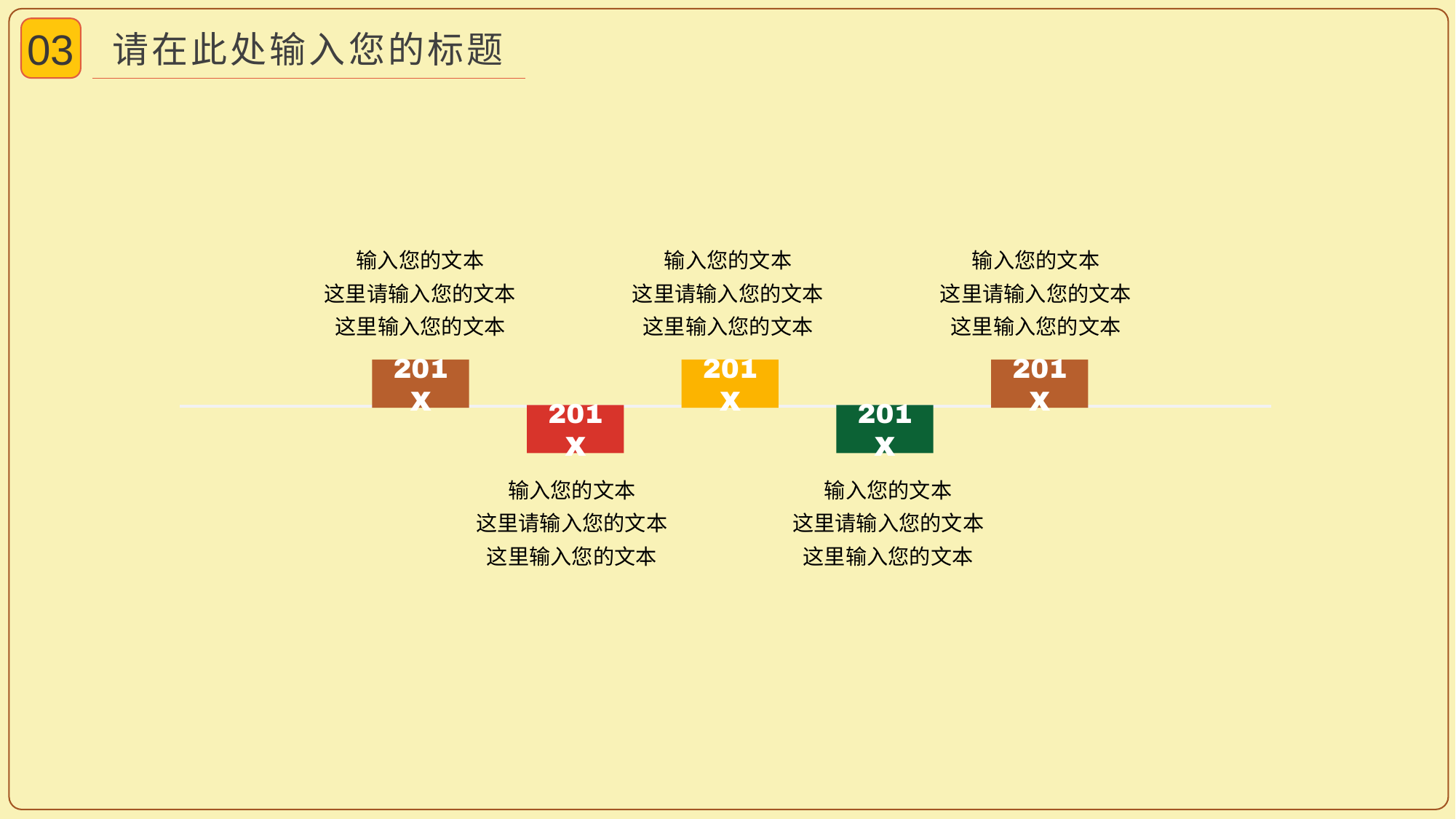

03
请在此处输入您的标题
输入您的文本
这里请输入您的文本
这里输入您的文本
输入您的文本
这里请输入您的文本
这里输入您的文本
输入您的文本
这里请输入您的文本
这里输入您的文本
201X
201X
201X
201X
201X
输入您的文本
这里请输入您的文本
这里输入您的文本
输入您的文本
这里请输入您的文本
这里输入您的文本